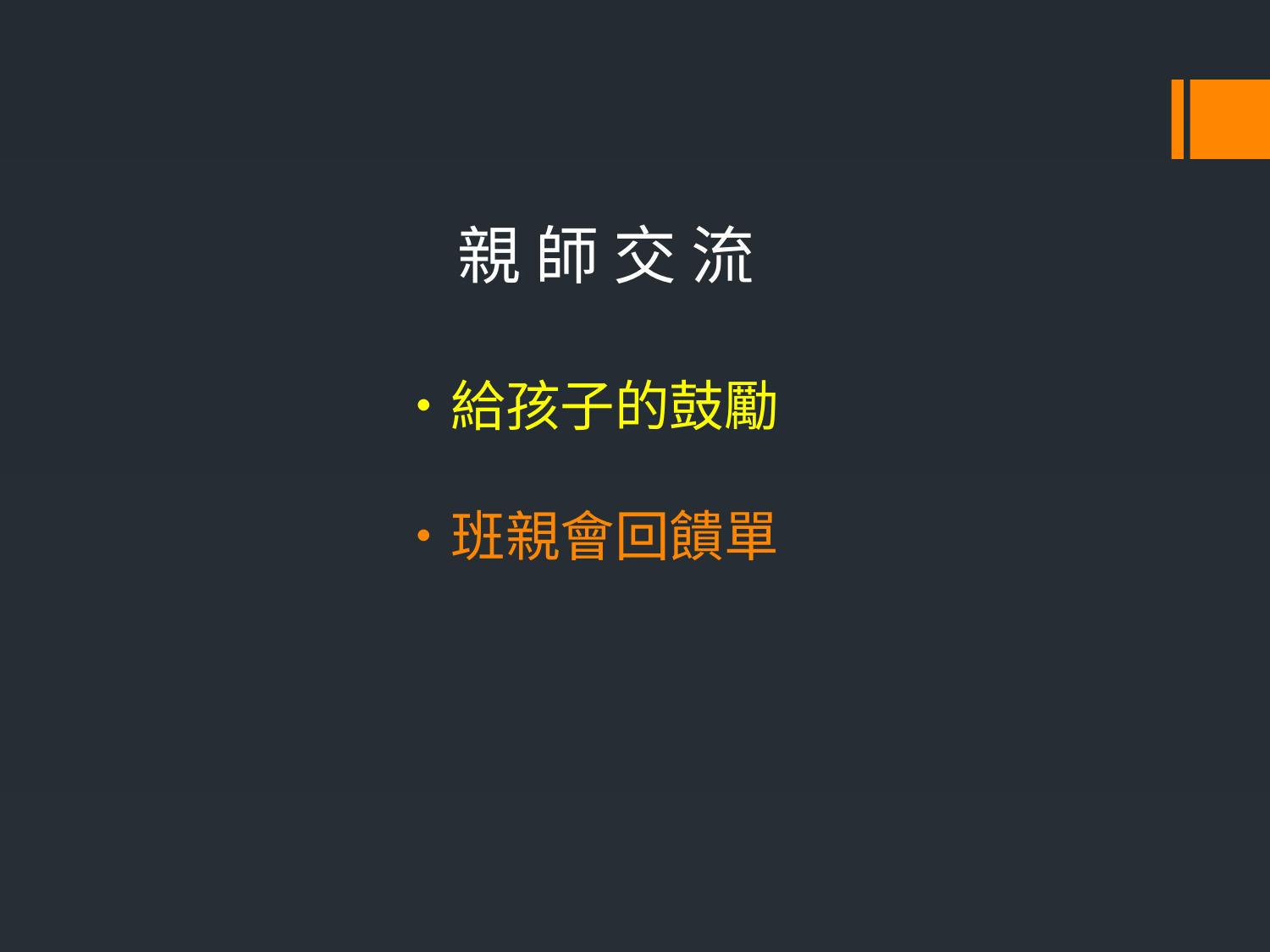

親 師 交 流
# ・給孩子的鼓勵 ・班親會回饋單